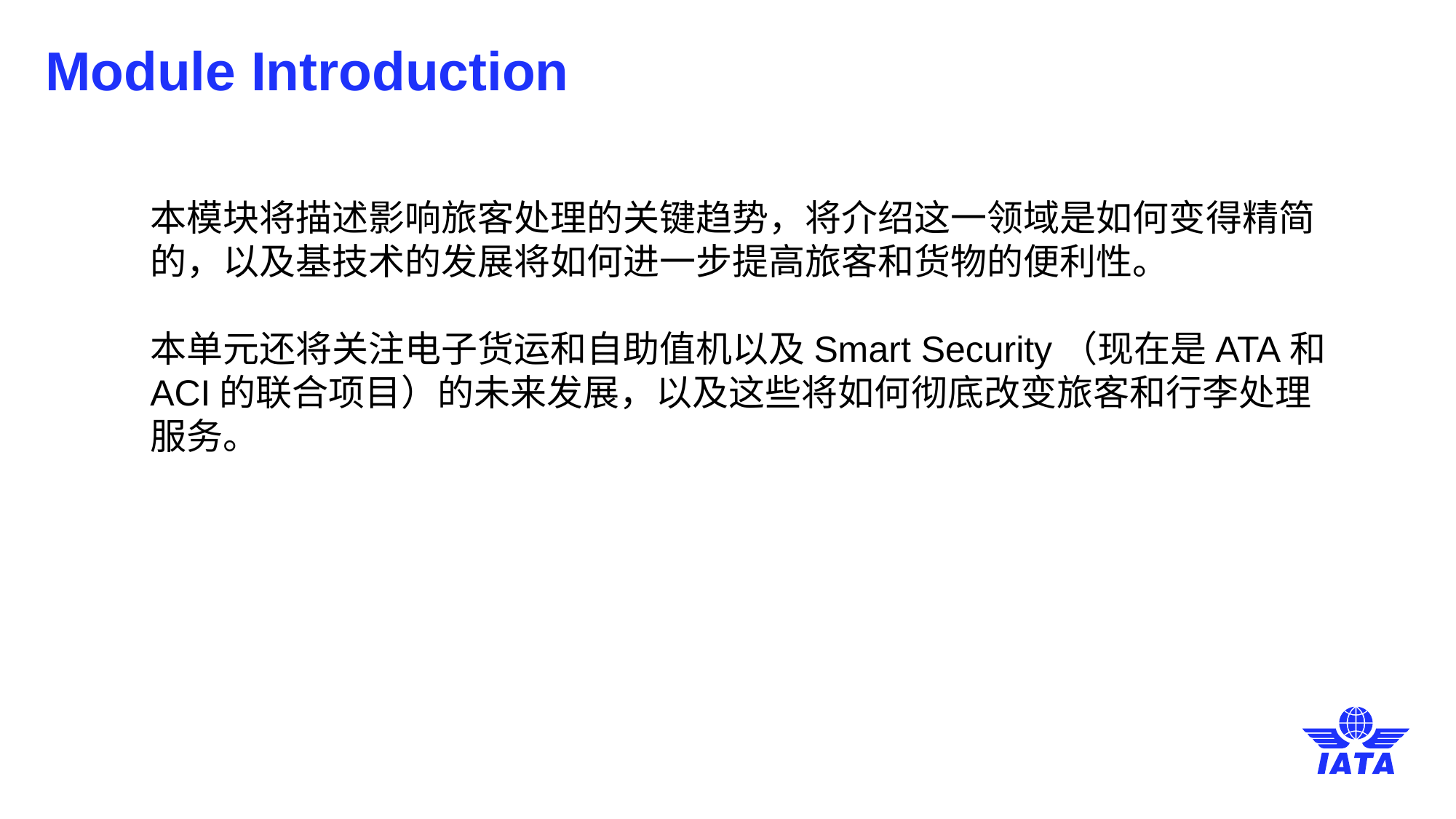

# Module Introduction
本模块将描述影响旅客处理的关键趋势，将介绍这一领域是如何变得精简的，以及基技术的发展将如何进一步提高旅客和货物的便利性。

本单元还将关注电子货运和自助值机以及Smart Security（现在是ATA和ACI的联合项目）的未来发展，以及这些将如何彻底改变旅客和行李处理服务。
4